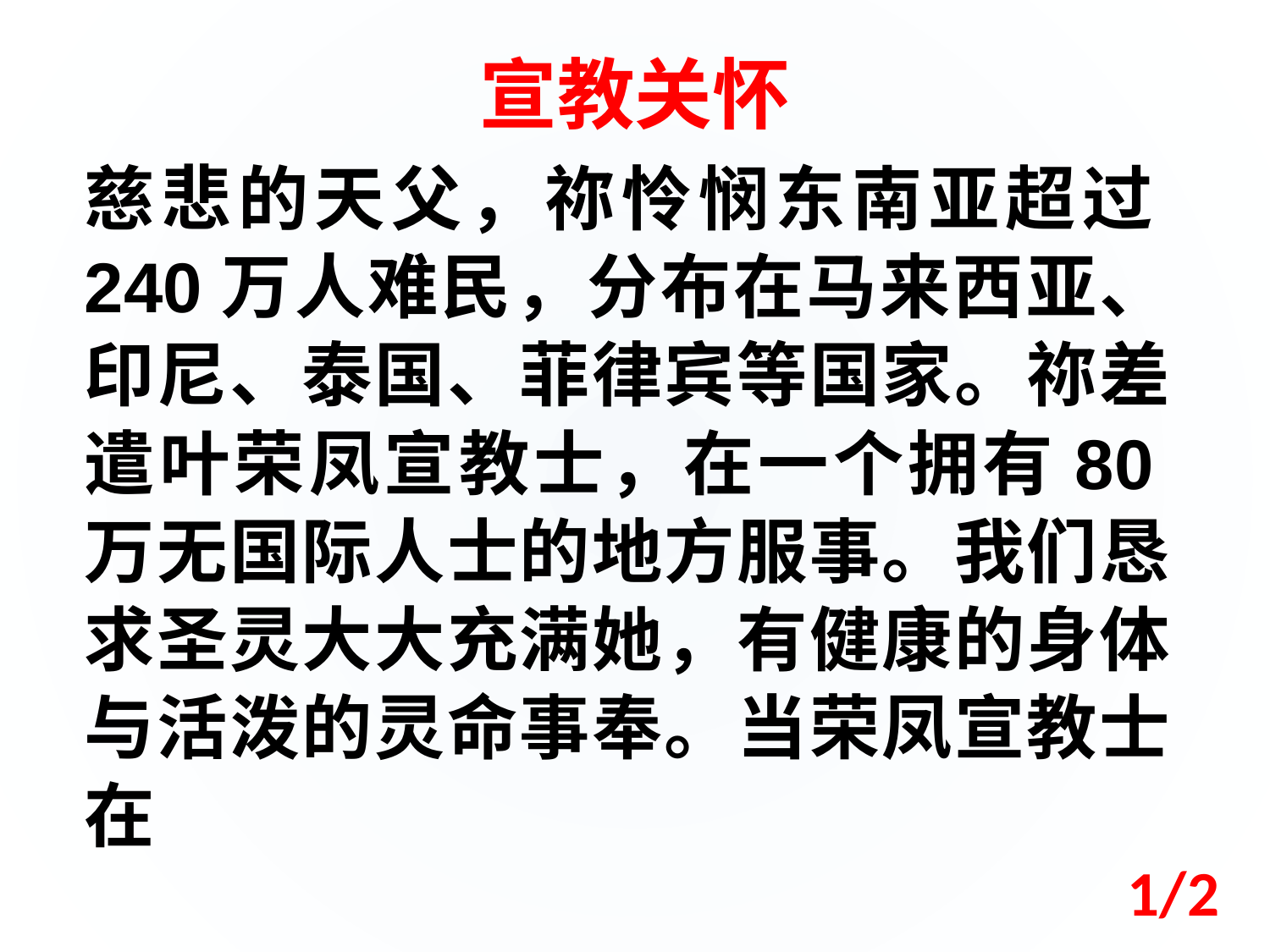

宣教关怀
慈悲的天父，祢怜悯东南亚超过240万人难民，分布在马来西亚、印尼、泰国、菲律宾等国家。祢差遣叶荣凤宣教士，在一个拥有80万无国际人士的地方服事。我们恳求圣灵大大充满她，有健康的身体与活泼的灵命事奉。当荣凤宣教士在
1/2